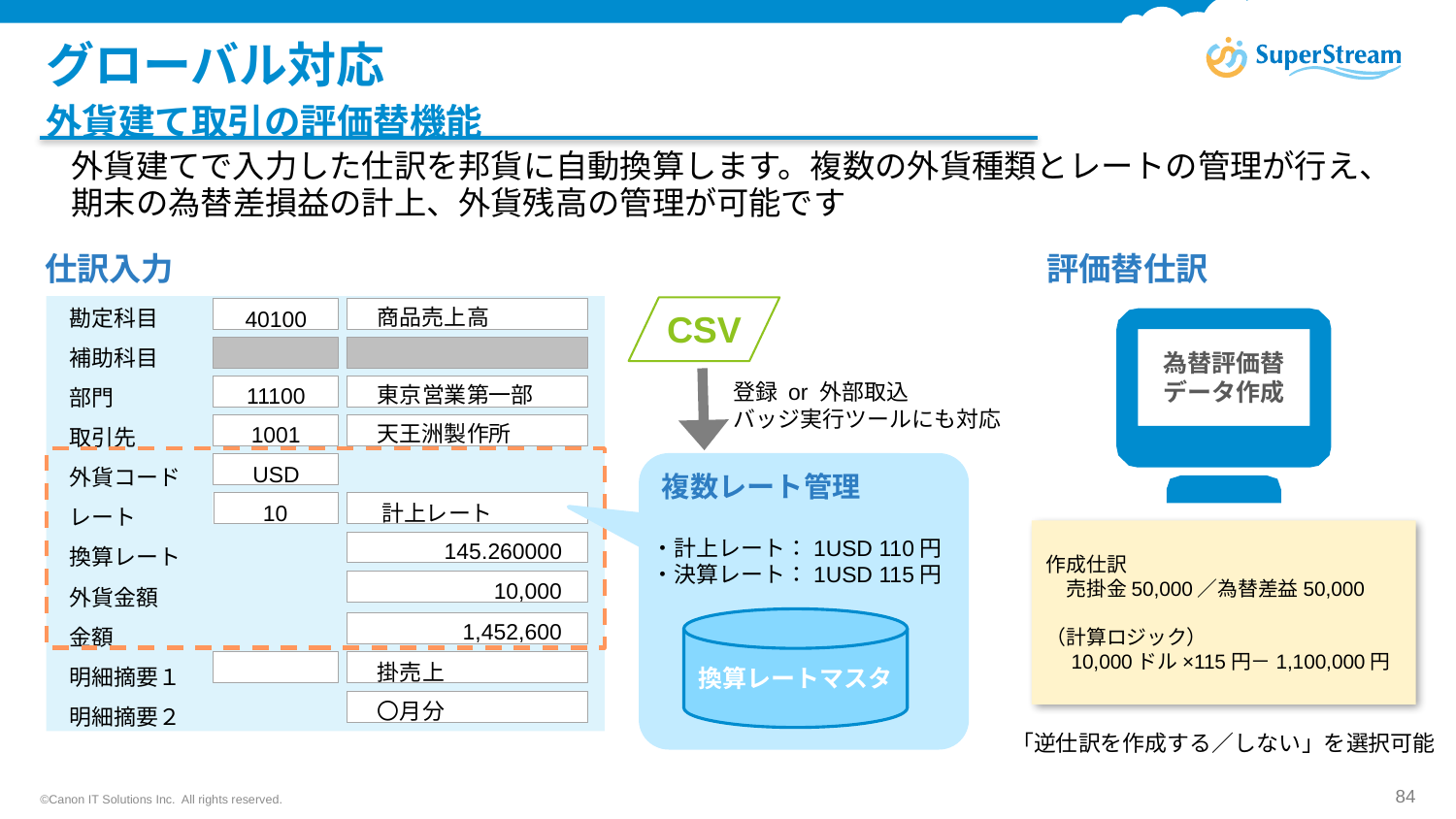

# グローバル対応
外貨建て取引の評価替機能

外貨建てで入力した仕訳を邦貨に自動換算します。複数の外貨種類とレートの管理が行え、期末の為替差損益の計上、外貨残高の管理が可能です

仕訳入力
勘定科目
補助科目
部門
取引先
外貨コード
レート
換算レート
外貨金額
金額
明細摘要１
明細摘要２
商品売上高

40100

東京営業第一部
11100

天王洲製作所
1001

USD

計上レート
10

145.260000

10,000

1,452,600

掛売上

〇月分

評価替仕訳

CSV

為替評価替
データ作成
登録 or 外部取込
バッジ実行ツールにも対応
複数レート管理

作成仕訳
　売掛金50,000／為替差益50,000

（計算ロジック）
　10,000ドル×115円－1,100,000円

・計上レート：1USD 110円
・決算レート：1USD 115円
換算レートマスタ
「逆仕訳を作成する／しない」を選択可能
©Canon IT Solutions Inc.  All rights reserved.
84